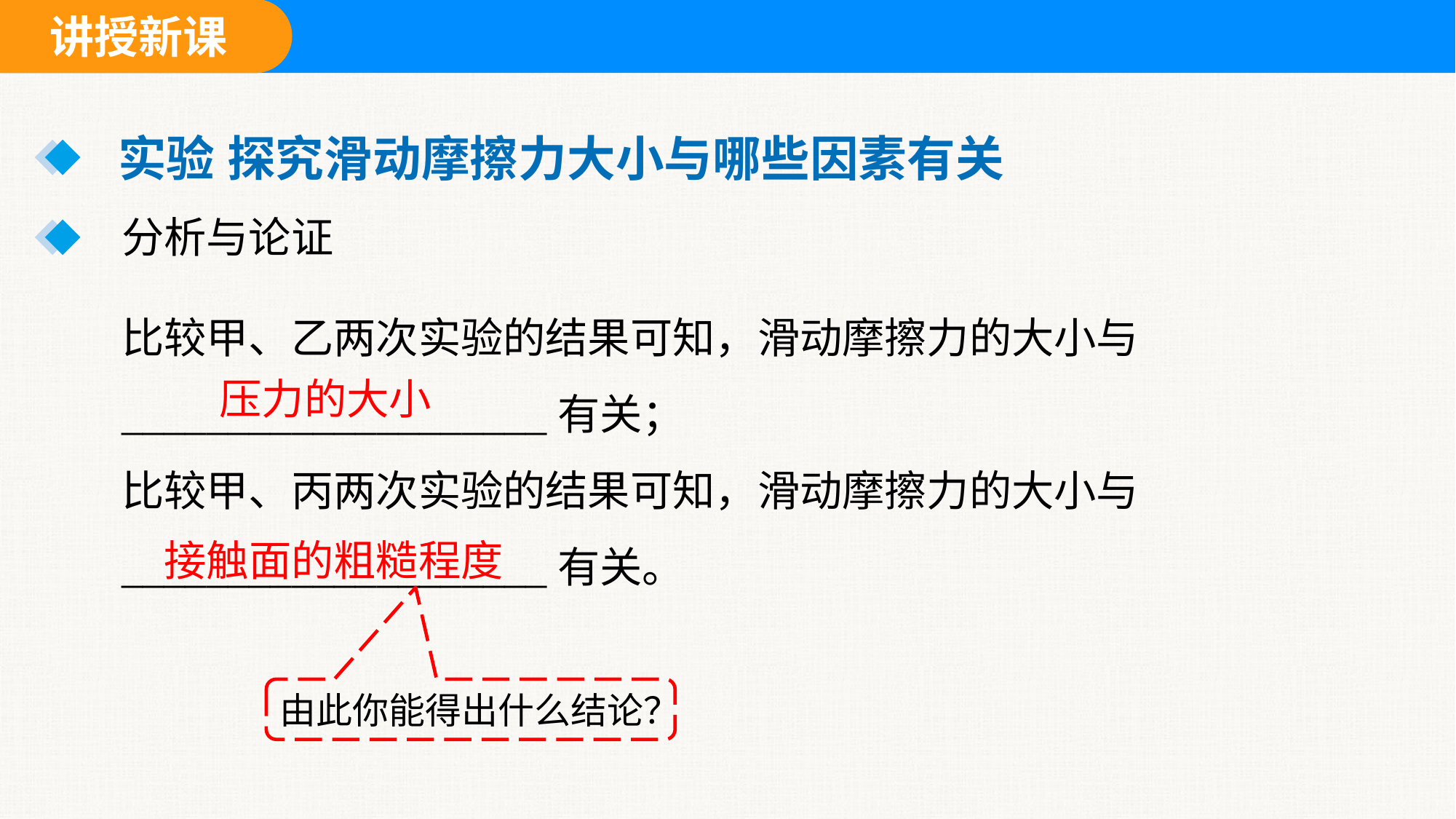

实验	探究滑动摩擦力大小与哪些因素有关

分析与论证

比较甲、乙两次实验的结果可知，滑动摩擦力的大小与____________________有关；
比较甲、丙两次实验的结果可知，滑动摩擦力的大小与____________________有关。
压力的大小
接触面的粗糙程度
由此你能得出什么结论？